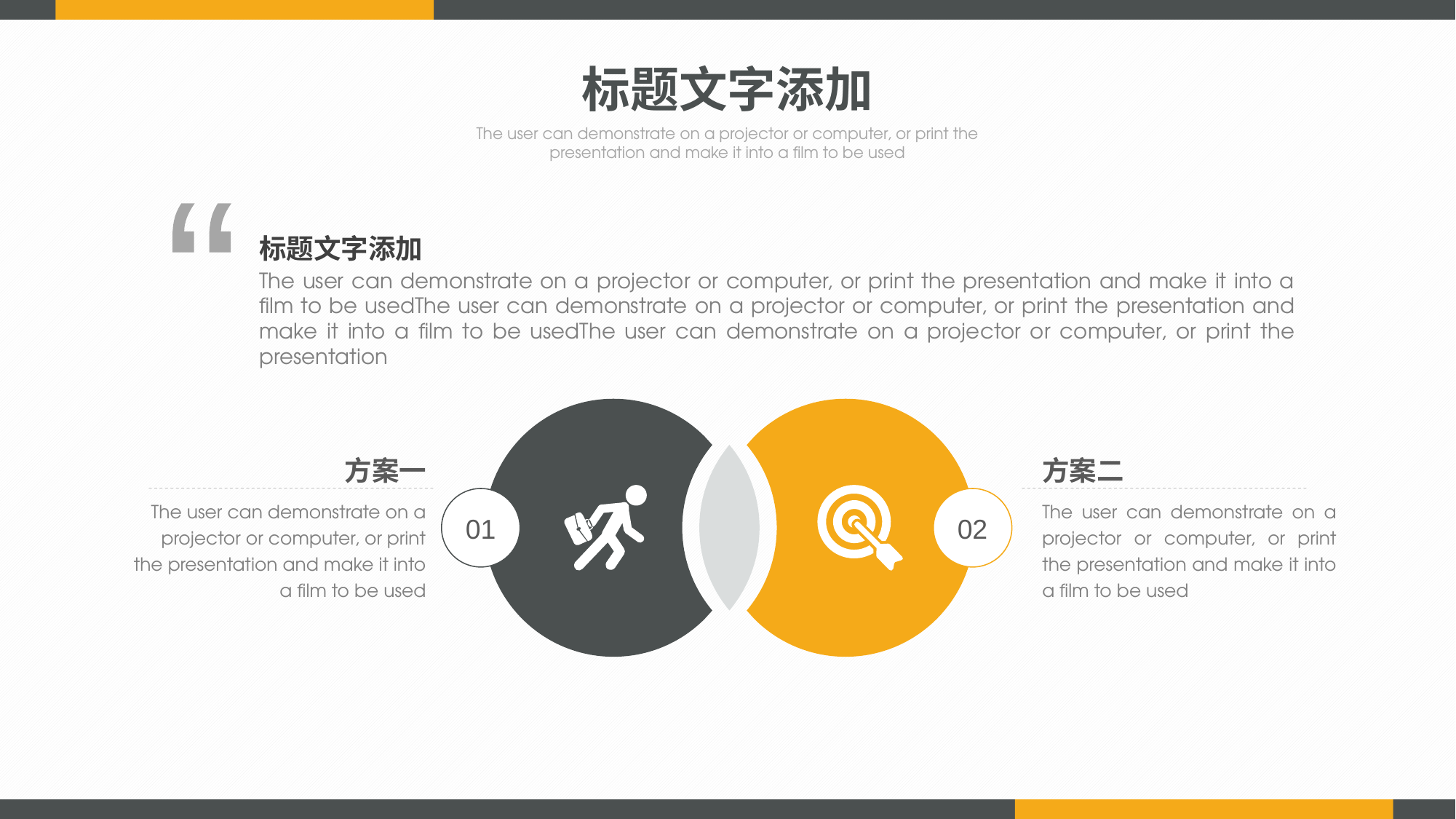

标题文字添加
The user can demonstrate on a projector or computer, or print the presentation and make it into a film to be used
“
标题文字添加
The user can demonstrate on a projector or computer, or print the presentation and make it into a film to be usedThe user can demonstrate on a projector or computer, or print the presentation and make it into a film to be usedThe user can demonstrate on a projector or computer, or print the presentation

方案一
The user can demonstrate on a projector or computer, or print the presentation and make it into a film to be used
方案二
The user can demonstrate on a projector or computer, or print the presentation and make it into a film to be used

01
02